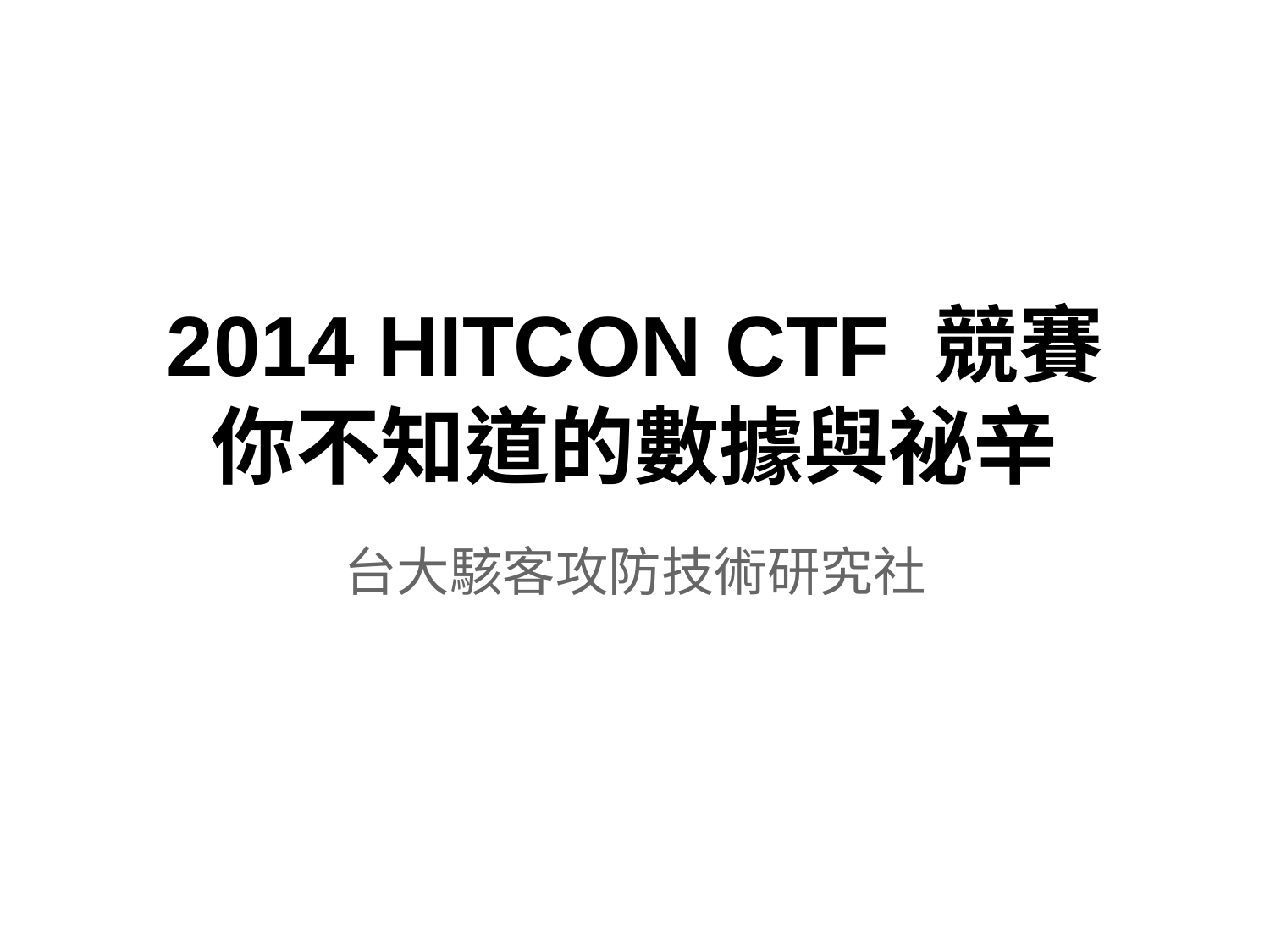

# 2014 HITCON CTF 競賽
你不知道的數據與祕辛
台大駭客攻防技術研究社